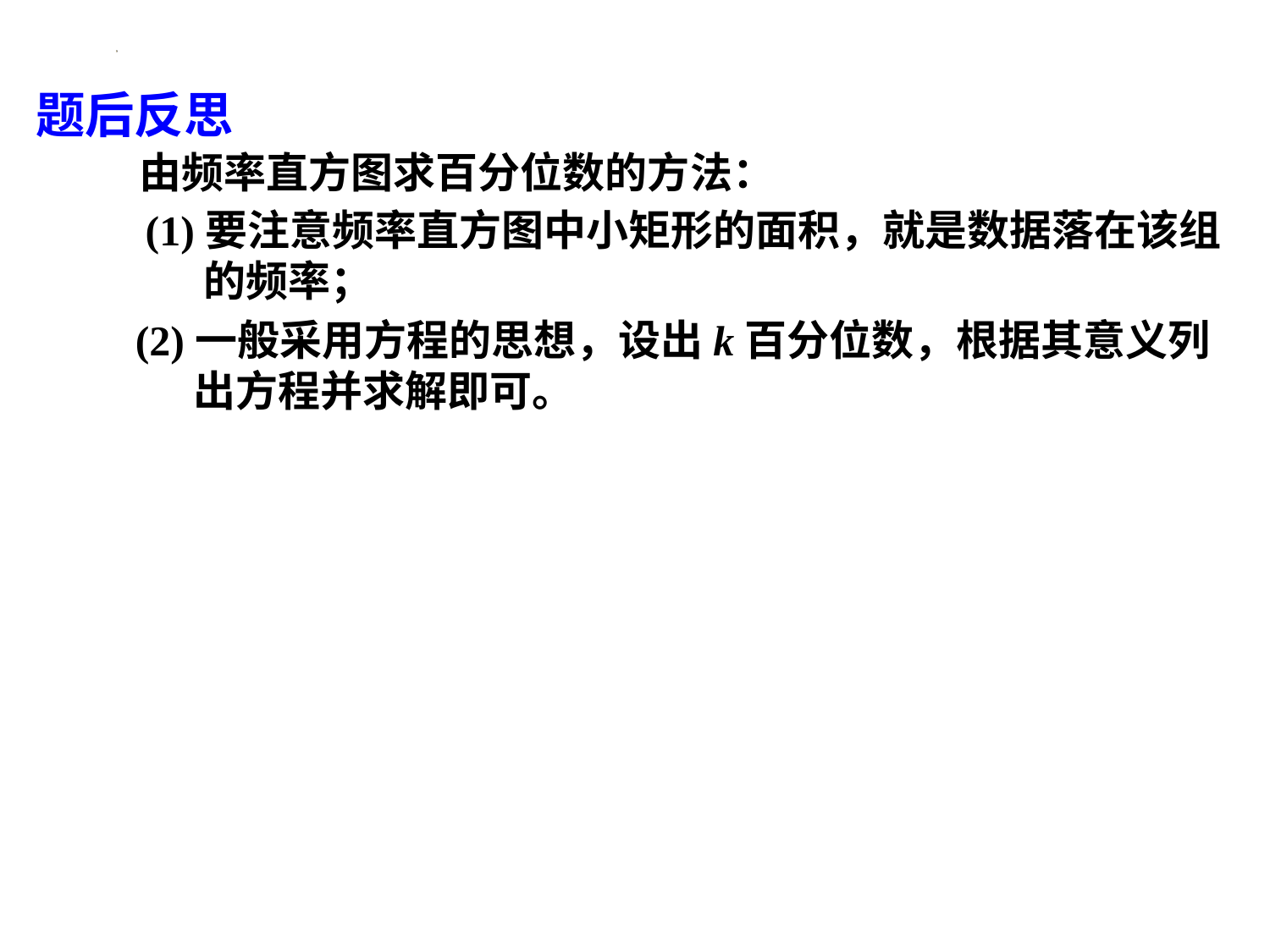

题后反思
由频率直方图求百分位数的方法：
(1)要注意频率直方图中小矩形的面积，就是数据落在该组
     的频率；
(2)一般采用方程的思想，设出k百分位数，根据其意义列
     出方程并求解即可。